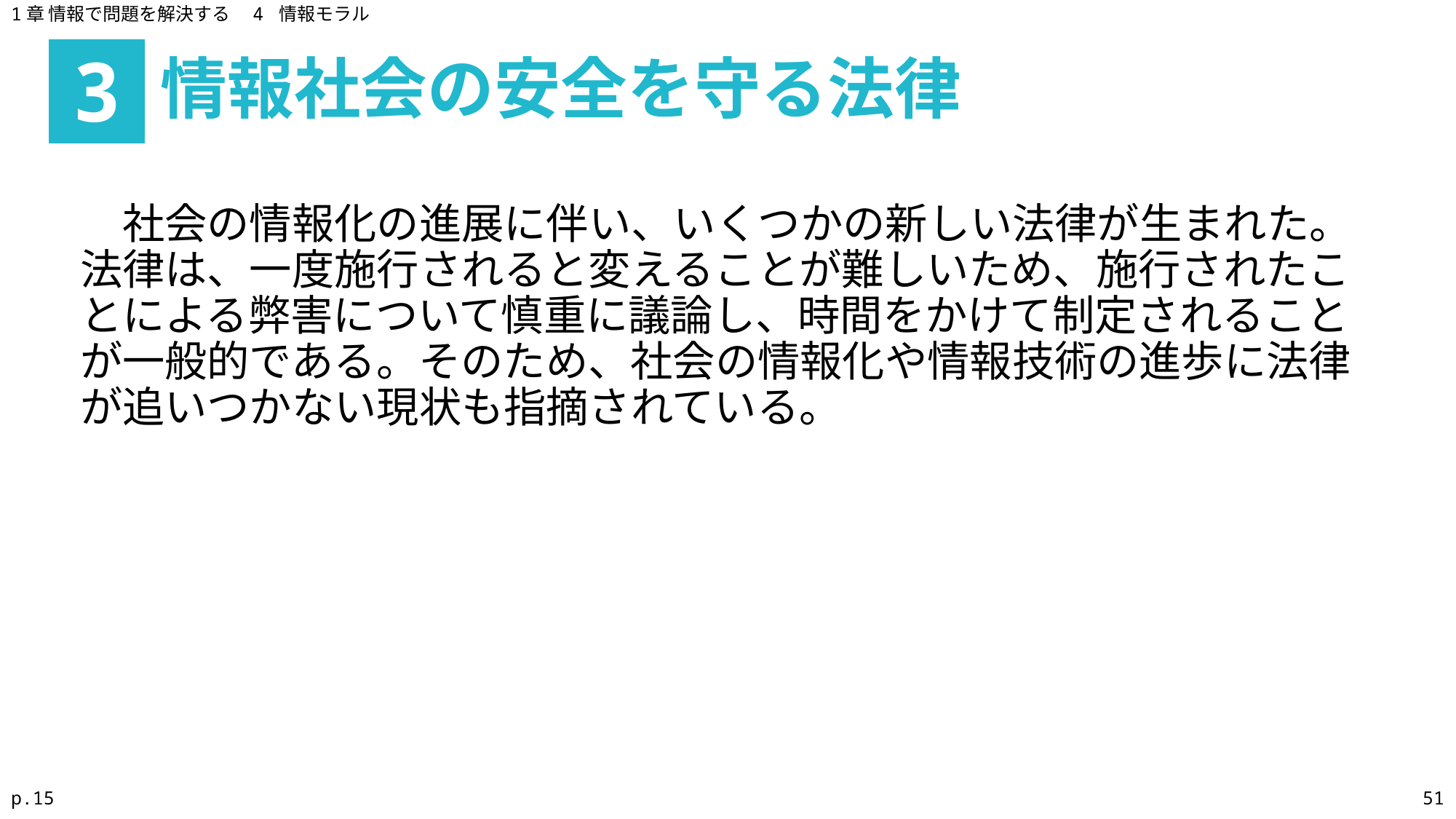

1章 情報で問題を解決する　4 情報モラル
情報社会の安全を守る法律
3
　社会の情報化の進展に伴い、いくつかの新しい法律が生まれた。法律は、一度施行されると変えることが難しいため、施行されたことによる弊害について慎重に議論し、時間をかけて制定されることが一般的である。そのため、社会の情報化や情報技術の進歩に法律が追いつかない現状も指摘されている。
p.15
51